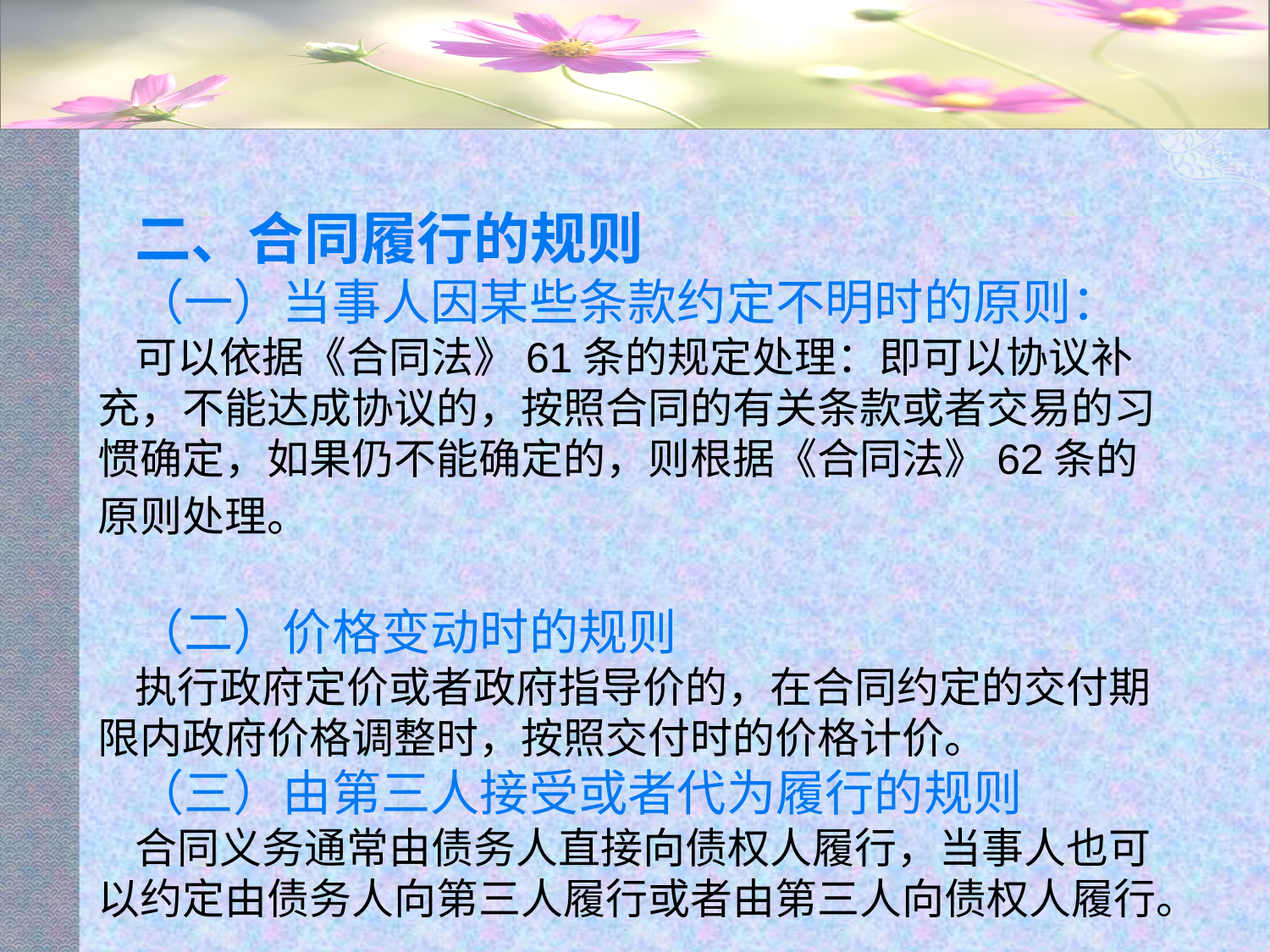

#
二、合同履行的规则
（一）当事人因某些条款约定不明时的原则：
可以依据《合同法》61条的规定处理：即可以协议补充，不能达成协议的，按照合同的有关条款或者交易的习惯确定，如果仍不能确定的，则根据《合同法》62条的原则处理。

（二）价格变动时的规则
执行政府定价或者政府指导价的，在合同约定的交付期限内政府价格调整时，按照交付时的价格计价。
（三）由第三人接受或者代为履行的规则
合同义务通常由债务人直接向债权人履行，当事人也可以约定由债务人向第三人履行或者由第三人向债权人履行。